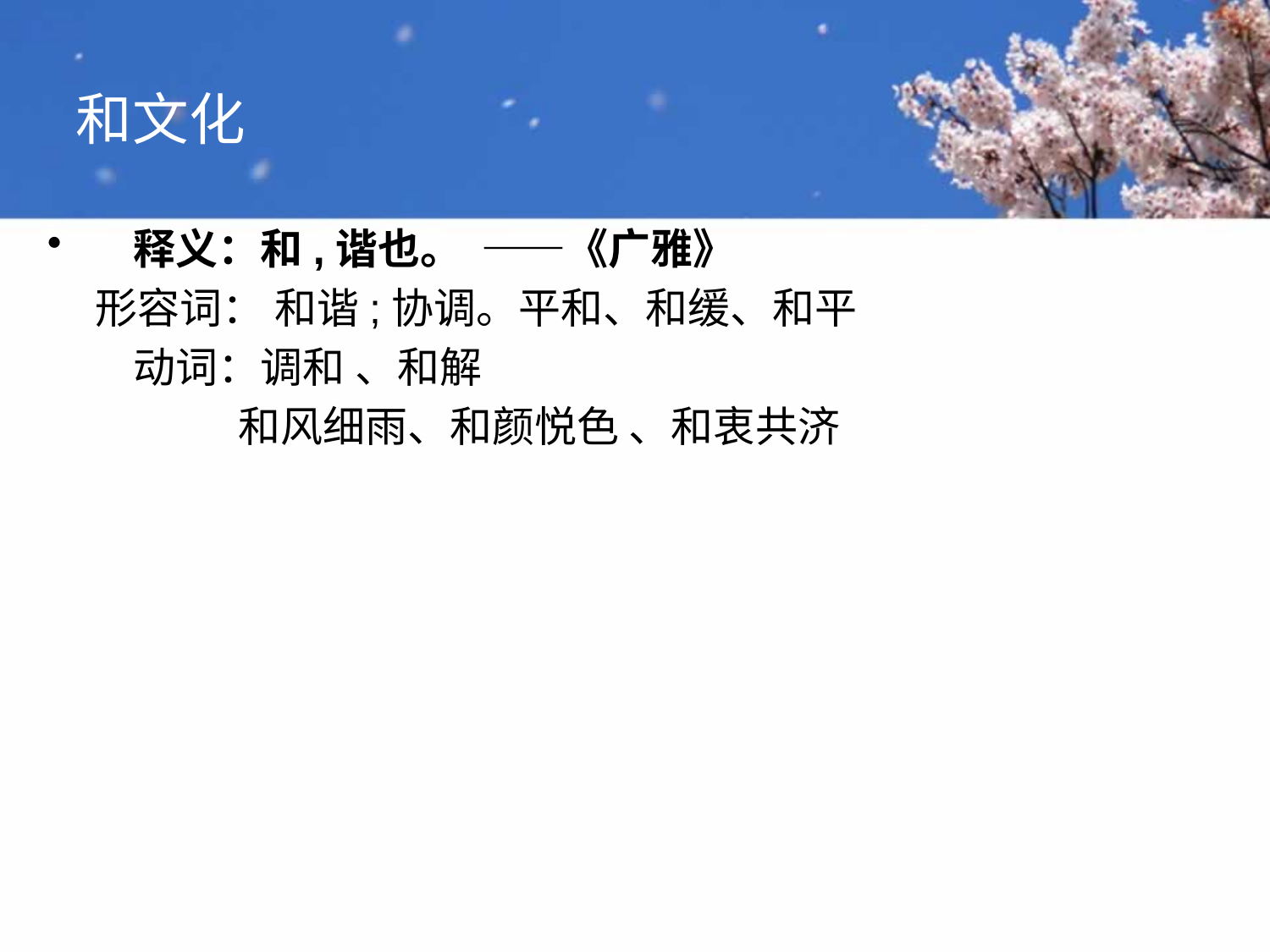

# 和文化
   释义：和,谐也。  ——《广雅》
    形容词： 和谐;协调。平和、和缓、和平
        动词：调和 、和解
                   和风细雨、和颜悦色 、和衷共济